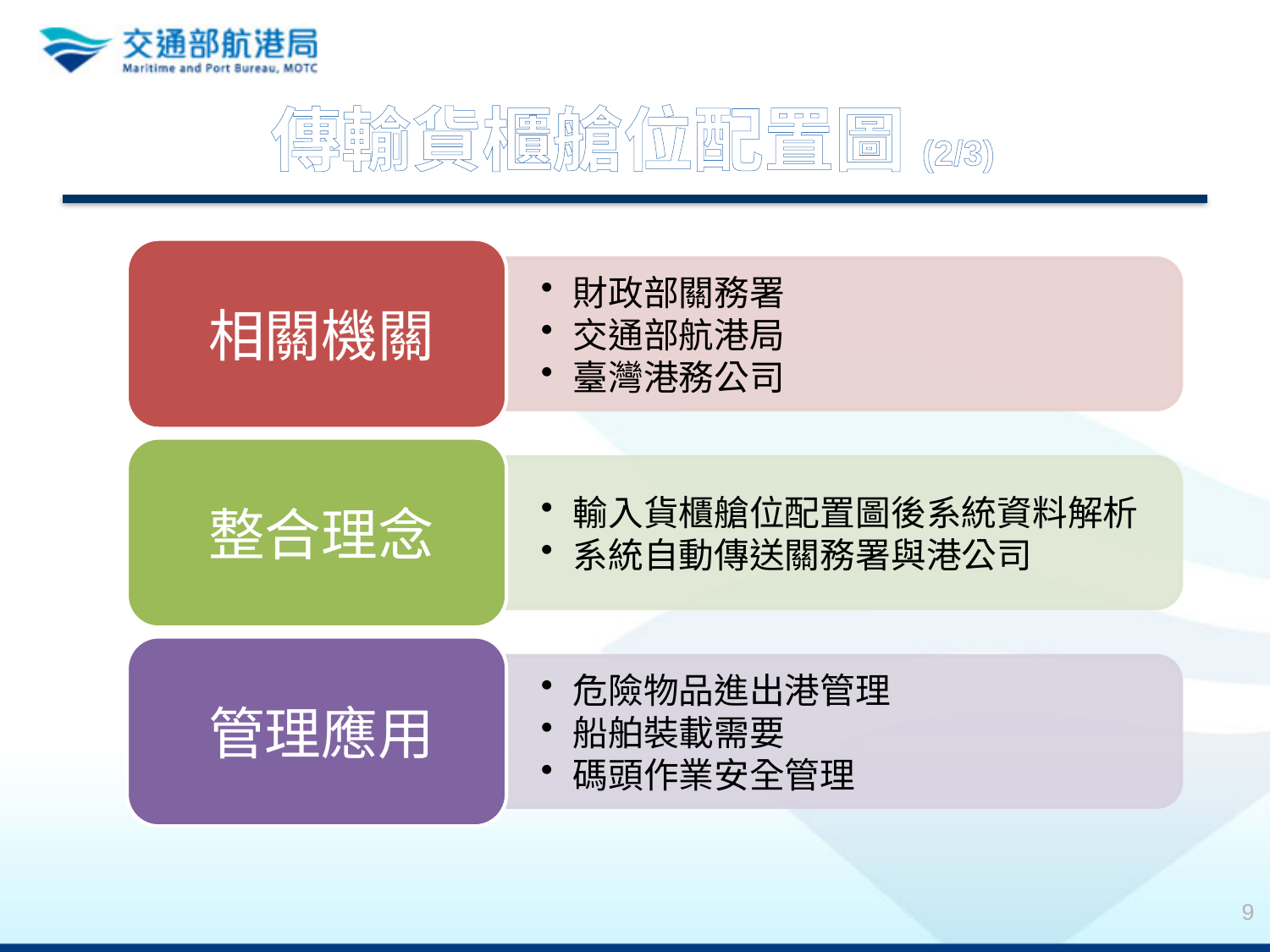

傳輸貨櫃艙位配置圖(2/3)
財政部關務署
交通部航港局
臺灣港務公司
相關機關
輸入貨櫃艙位配置圖後系統資料解析
系統自動傳送關務署與港公司
整合理念
危險物品進出港管理
船舶裝載需要
碼頭作業安全管理
管理應用
9